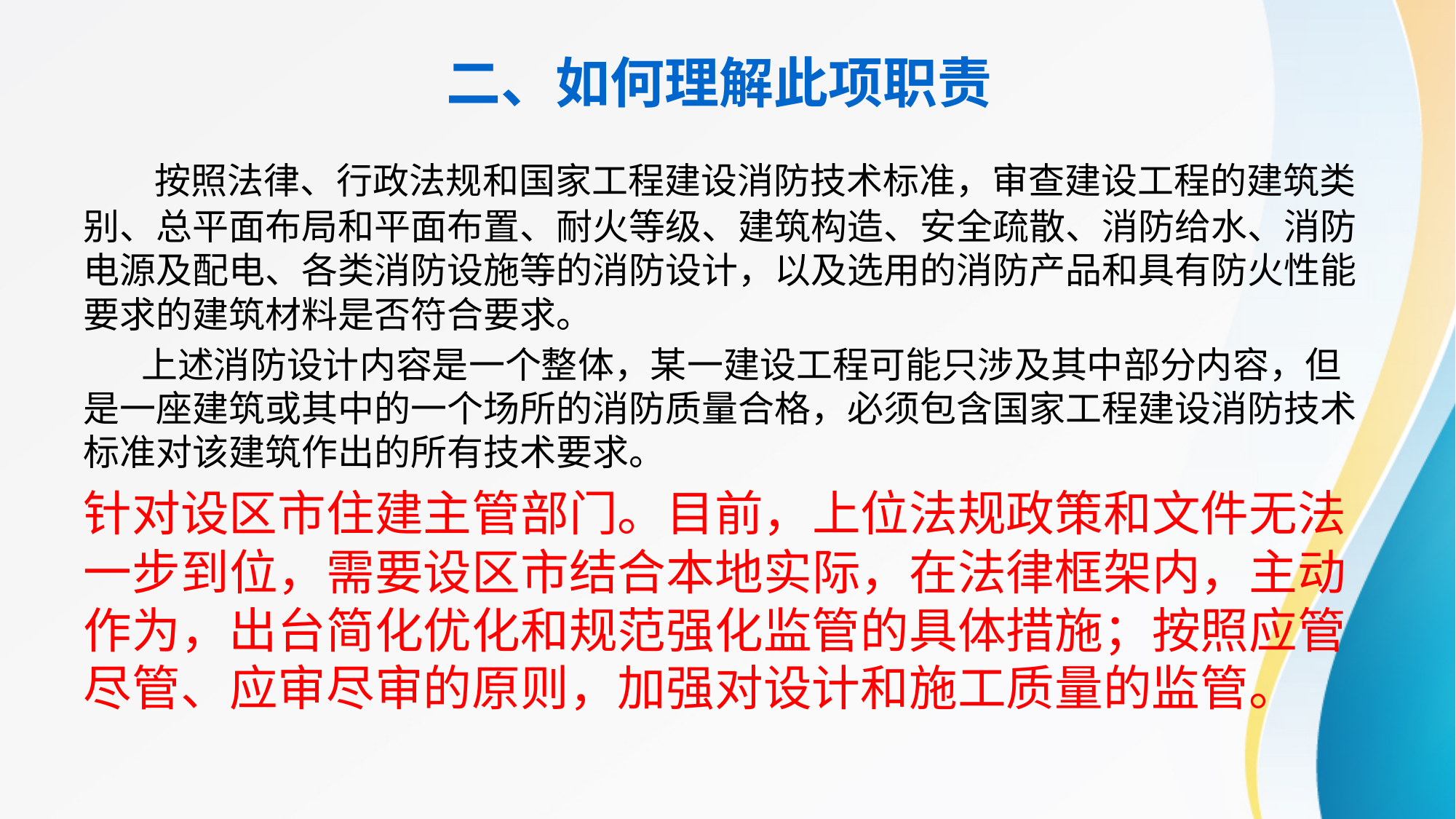

# 二、如何理解此项职责
      按照法律、行政法规和国家工程建设消防技术标准，审查建设工程的建筑类别、总平面布局和平面布置、耐火等级、建筑构造、安全疏散、消防给水、消防电源及配电、各类消防设施等的消防设计，以及选用的消防产品和具有防火性能要求的建筑材料是否符合要求。
      上述消防设计内容是一个整体，某一建设工程可能只涉及其中部分内容，但是一座建筑或其中的一个场所的消防质量合格，必须包含国家工程建设消防技术标准对该建筑作出的所有技术要求。
针对设区市住建主管部门。目前，上位法规政策和文件无法一步到位，需要设区市结合本地实际，在法律框架内，主动作为，出台简化优化和规范强化监管的具体措施；按照应管尽管、应审尽审的原则，加强对设计和施工质量的监管。